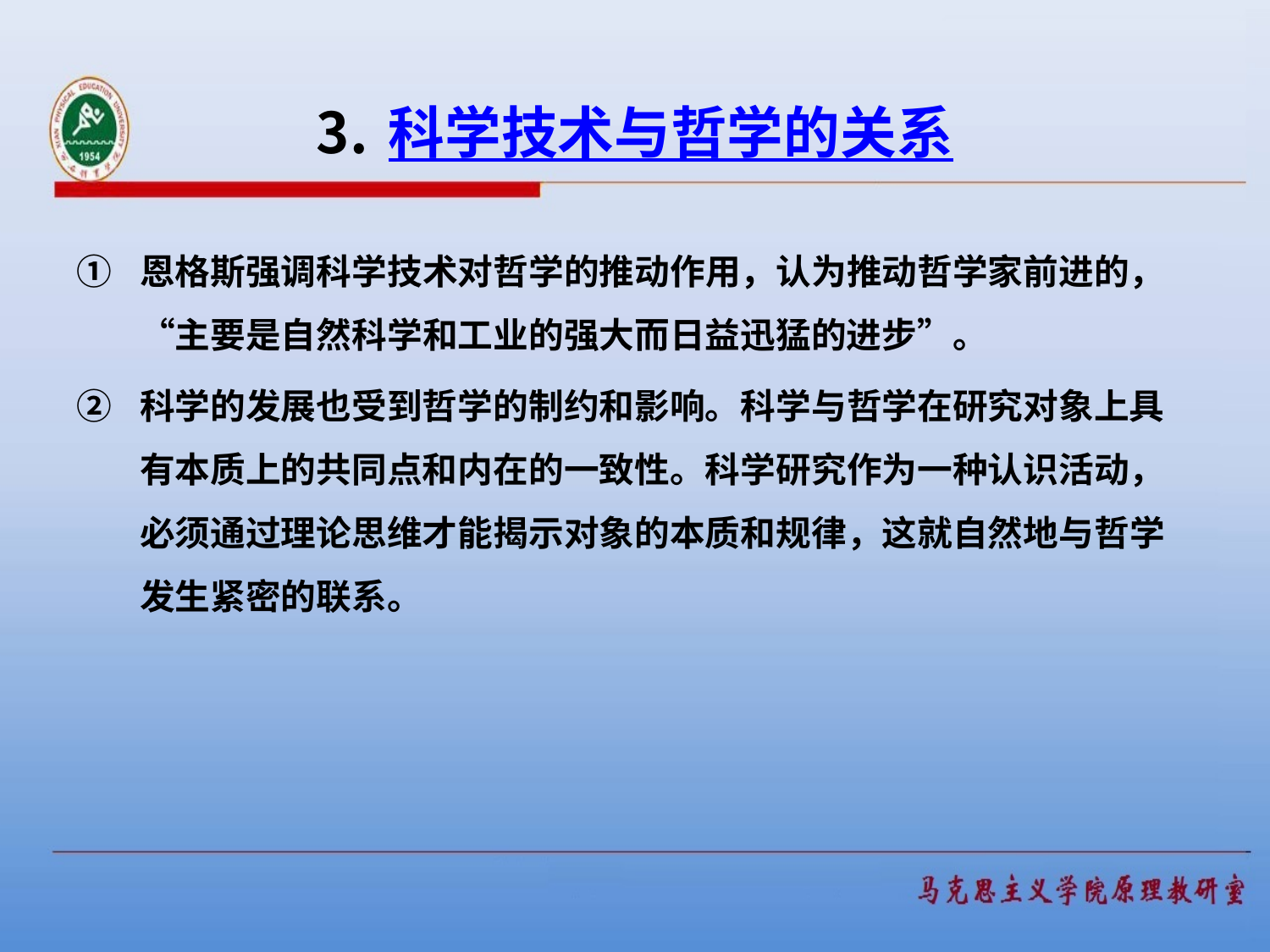

# 科学技术与哲学的关系
恩格斯强调科学技术对哲学的推动作用，认为推动哲学家前进的，“主要是自然科学和工业的强大而日益迅猛的进步”。
科学的发展也受到哲学的制约和影响。科学与哲学在研究对象上具有本质上的共同点和内在的一致性。科学研究作为一种认识活动，必须通过理论思维才能揭示对象的本质和规律，这就自然地与哲学发生紧密的联系。